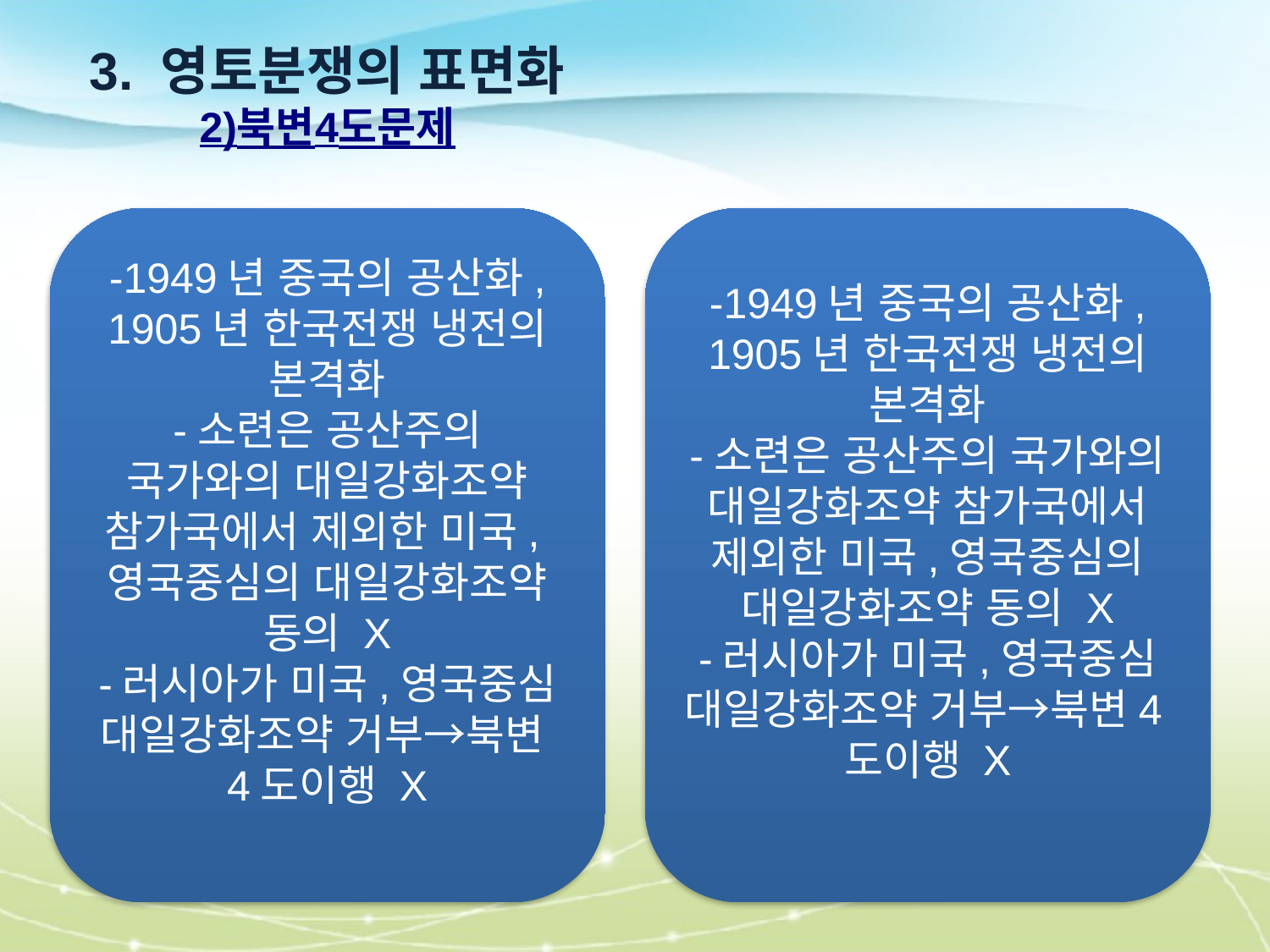

3. 영토분쟁의 표면화
2)북변4도문제
-1949년 중국의 공산화, 1905년 한국전쟁 냉전의 본격화
-소련은 공산주의 국가와의 대일강화조약 참가국에서 제외한 미국,영국중심의 대일강화조약 동의 X
-러시아가 미국,영국중심 대일강화조약 거부→북변4도이행 X

-1949년 중국의 공산화, 1905년 한국전쟁 냉전의 본격화
-소련은 공산주의 국가와의 대일강화조약 참가국에서 제외한 미국,영국중심의 대일강화조약 동의 X
-러시아가 미국,영국중심 대일강화조약 거부→북변4도이행 X